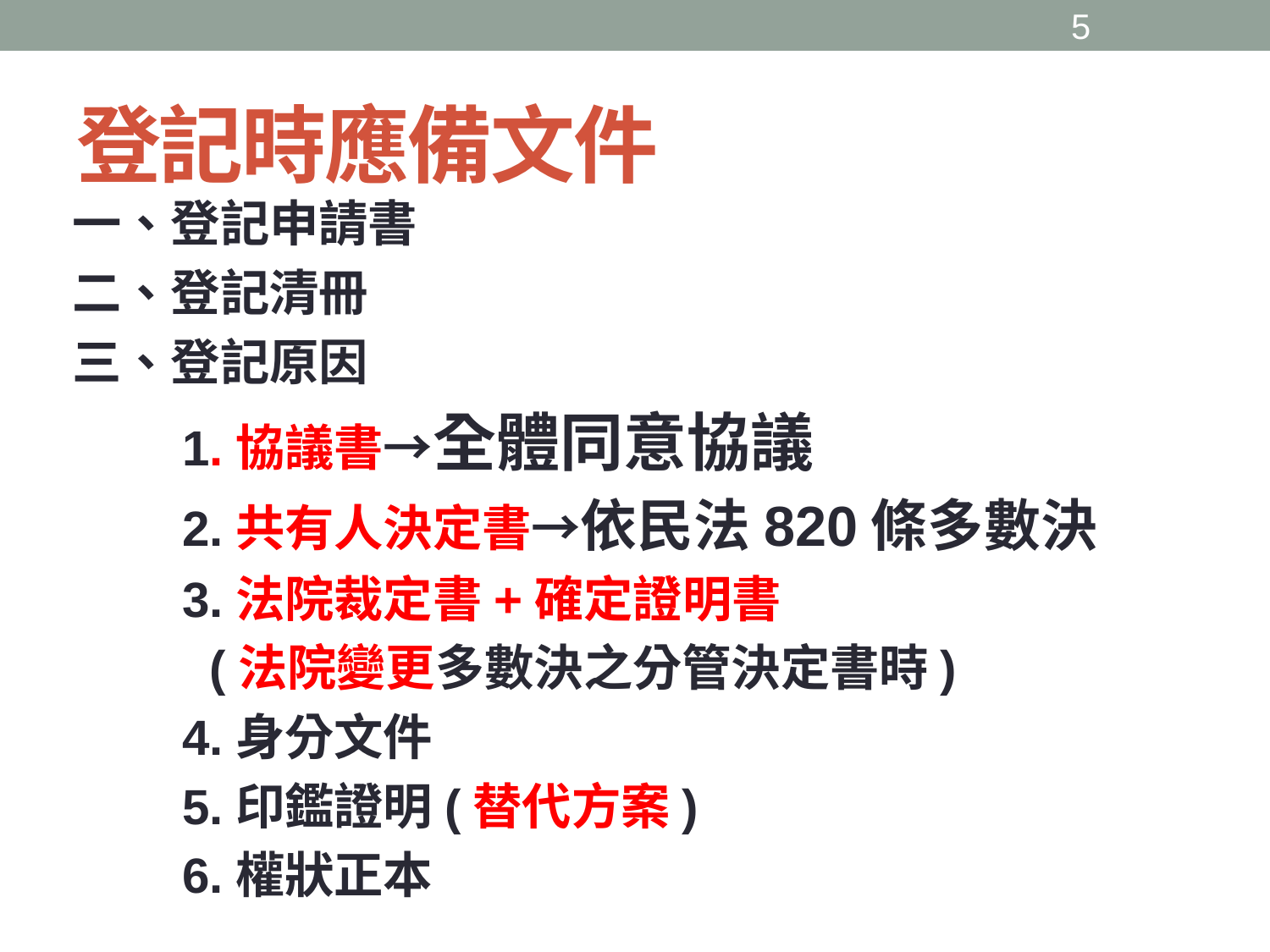

5
# 登記時應備文件
一、登記申請書
二、登記清冊
三、登記原因
        1.協議書→全體同意協議
        2.共有人決定書→依民法820條多數決
        3.法院裁定書+確定證明書
          (法院變更多數決之分管決定書時)
        4.身分文件
        5.印鑑證明(替代方案)
        6.權狀正本